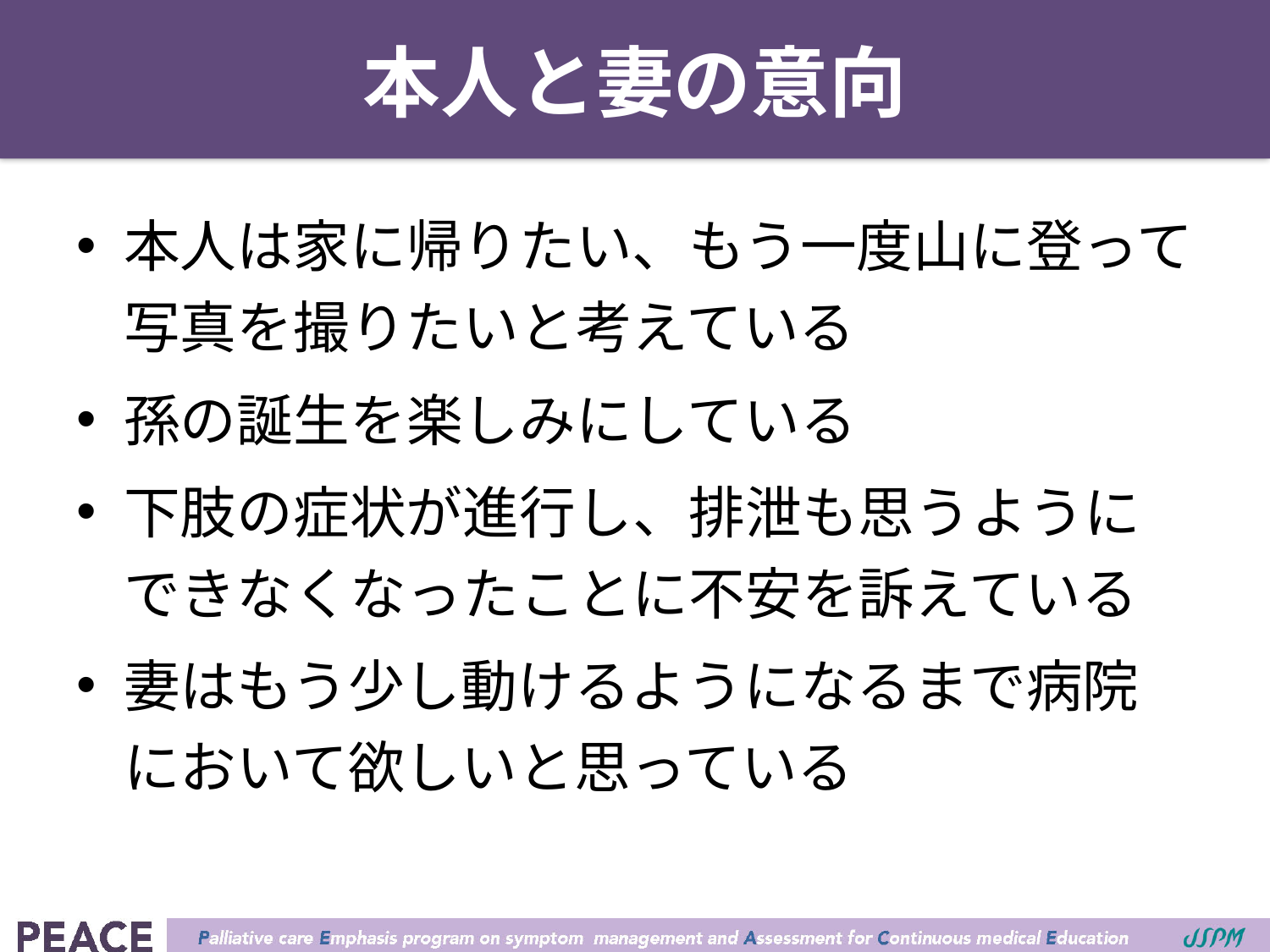

# 本人と妻の意向
本人は家に帰りたい、もう一度山に登って写真を撮りたいと考えている
孫の誕生を楽しみにしている
下肢の症状が進行し、排泄も思うようにできなくなったことに不安を訴えている
妻はもう少し動けるようになるまで病院において欲しいと思っている